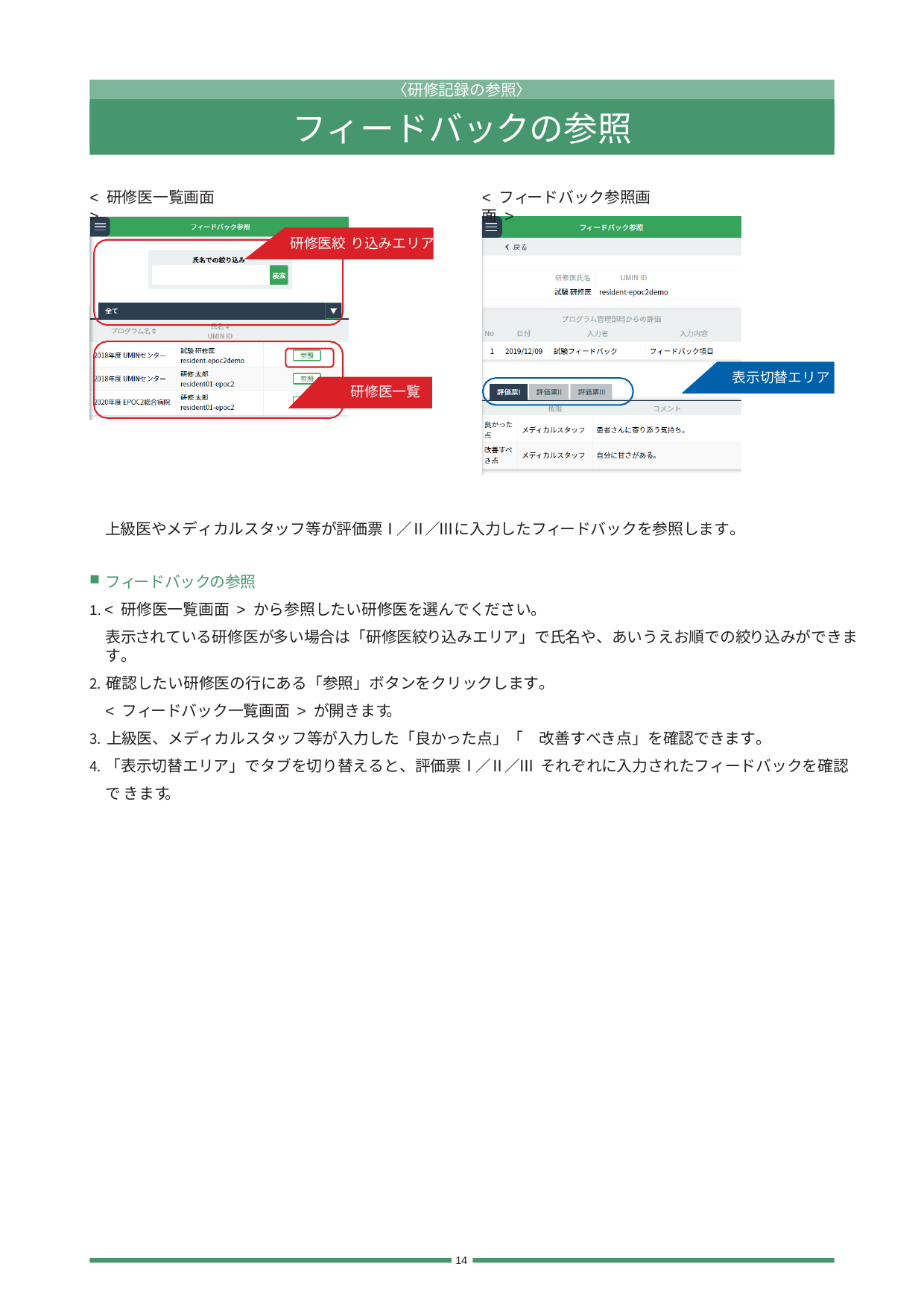

〈研修記録の参照〉
フィードバックの参照
< 研修医一覧画面>
< フィードバック参照画面 >

り込みエリア

研修医絞

表示切替エリア

研修医一覧

上級医やメディカルスタッフ等が評価票Ⅰ／Ⅱ／Ⅲに入力したフィードバックを参照します。

フィードバックの参照
< 研修医一覧画面 > から参照したい研修医を選んでください。
表示されている研修医が多い場合は「研修医絞り込みエリア」で氏名や、あいうえお順での絞り込みができます。
確認したい研修医の行にある「参照」ボタンをクリックします。
< フィードバック一覧画面 > が開きます。
上級医、メディカルスタッフ等が入力した「良かった点」「　改善すべき点」を確認できます。
「表示切替エリア」でタブを切り替えると、評価票Ⅰ／Ⅱ／Ⅲ それぞれに入力されたフィードバックを確認で きます。
14